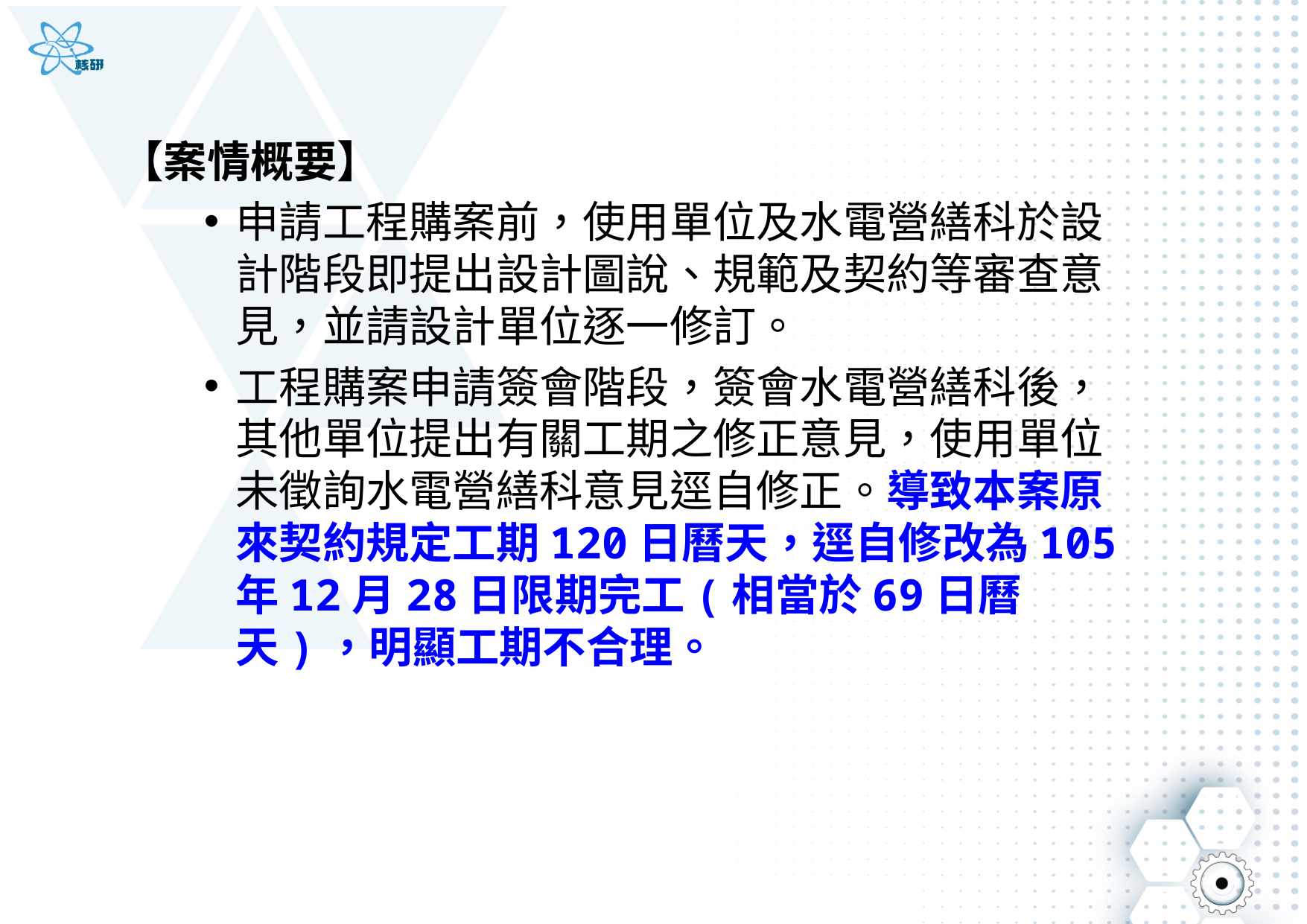

【案情概要】
申請工程購案前，使用單位及水電營繕科於設計階段即提出設計圖說、規範及契約等審查意見，並請設計單位逐一修訂。
工程購案申請簽會階段，簽會水電營繕科後，其他單位提出有關工期之修正意見，使用單位未徵詢水電營繕科意見逕自修正。導致本案原來契約規定工期120日曆天，逕自修改為105年12月28日限期完工(相當於69日曆天)，明顯工期不合理。